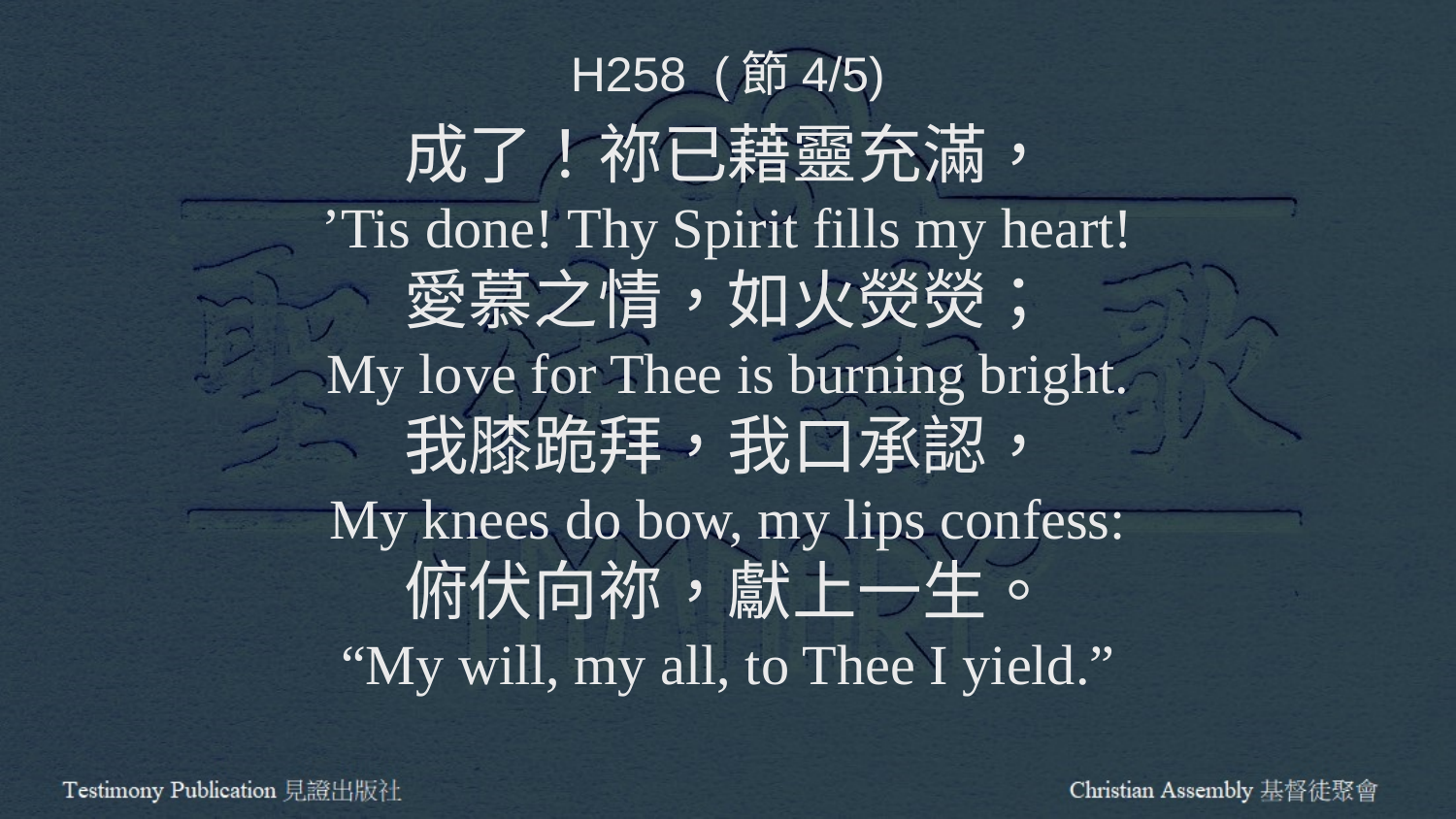

H258  (節4/5)
成了！祢已藉靈充滿，
’Tis done! Thy Spirit fills my heart!
愛慕之情，如火熒熒；
My love for Thee is burning bright.
我膝跪拜，我口承認，
My knees do bow, my lips confess:
俯伏向祢，獻上一生。
“My will, my all, to Thee I yield.”